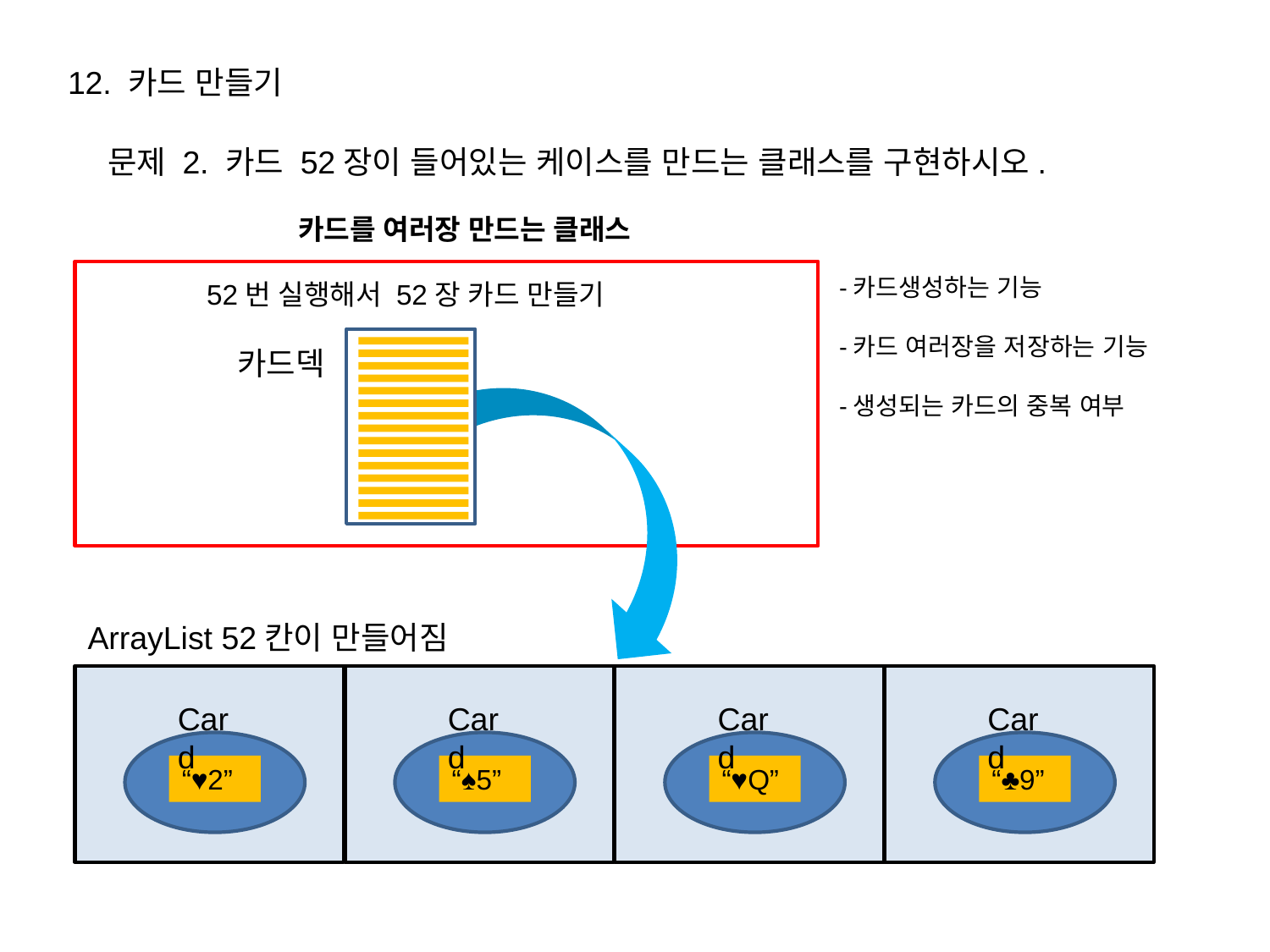

12. 카드 만들기
문제 2. 카드 52장이 들어있는 케이스를 만드는 클래스를 구현하시오.
카드를 여러장 만드는 클래스

-카드생성하는 기능

-카드 여러장을 저장하는 기능

-생성되는 카드의 중복 여부
52번 실행해서 52장 카드 만들기

카드덱

ArrayList 52칸이 만들어짐

Card

“♥2”
Card

“♠5”
Card

“♥Q”
Card

“♣9”